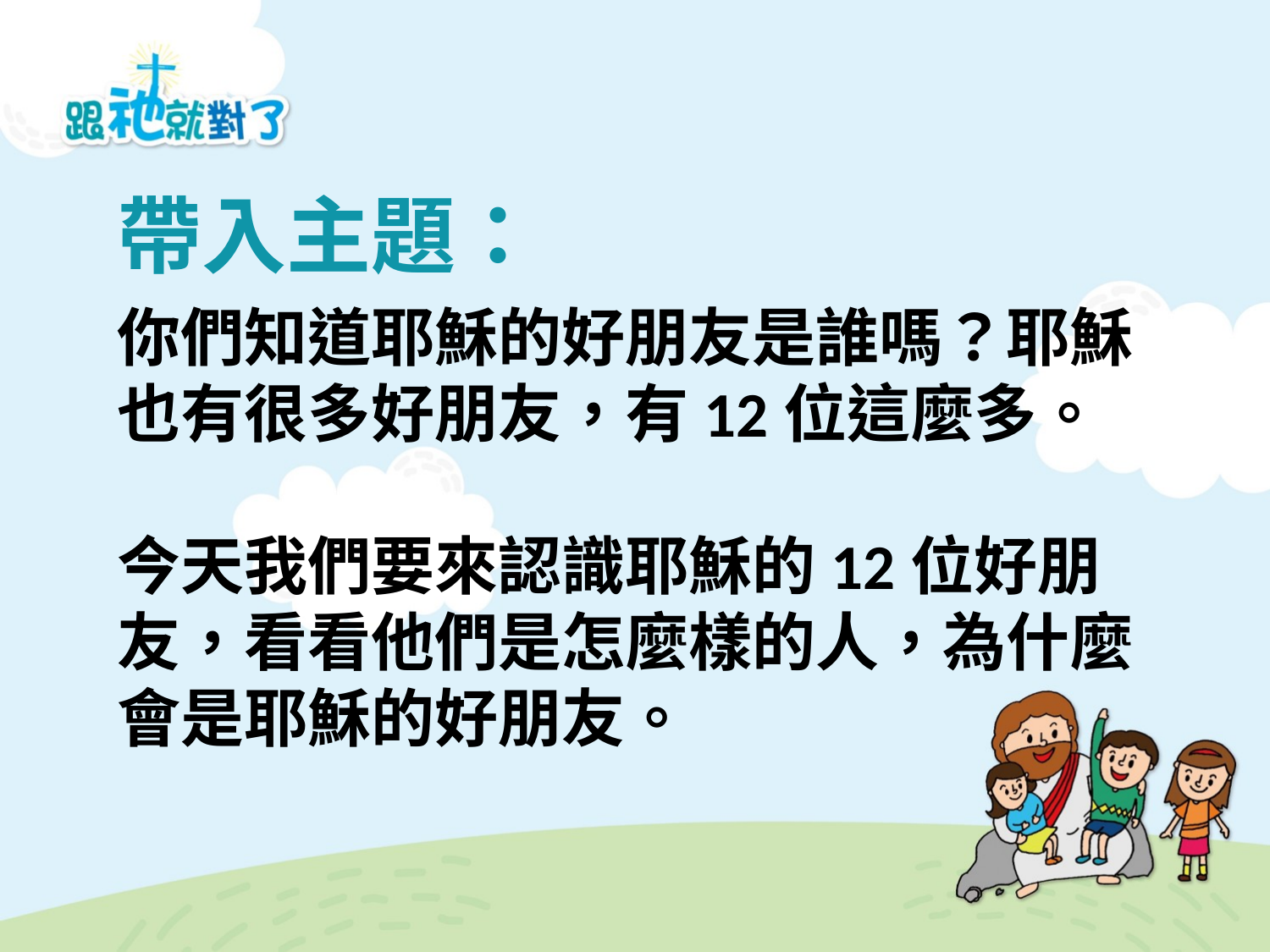

帶入主題：
你們知道耶穌的好朋友是誰嗎？耶穌也有很多好朋友，有12位這麼多。

今天我們要來認識耶穌的12位好朋友，看看他們是怎麼樣的人，為什麼會是耶穌的好朋友。